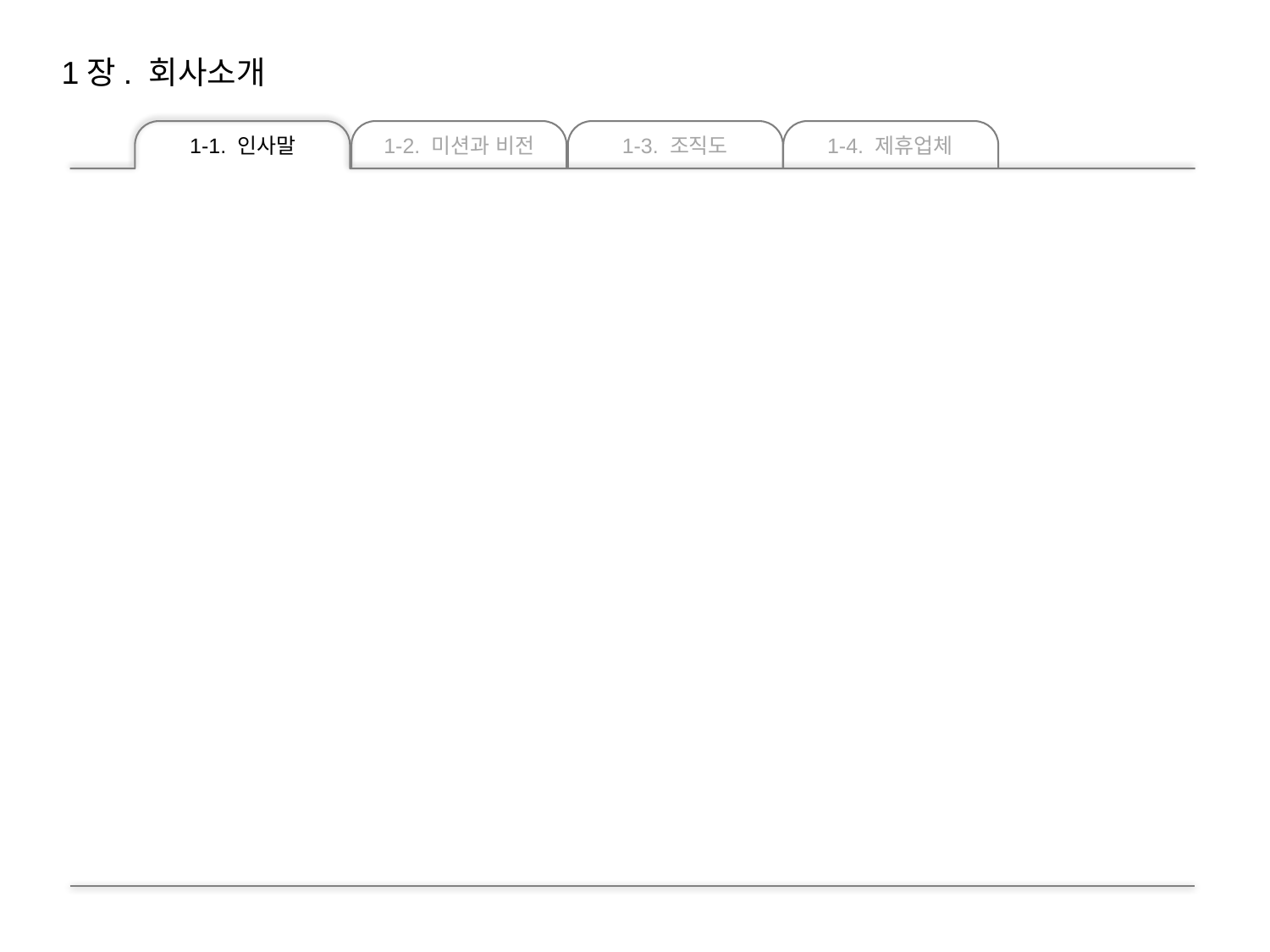

1장. 회사소개

1-1. 인사말
1-2. 미션과 비전
1-3. 조직도
1-4. 제휴업체